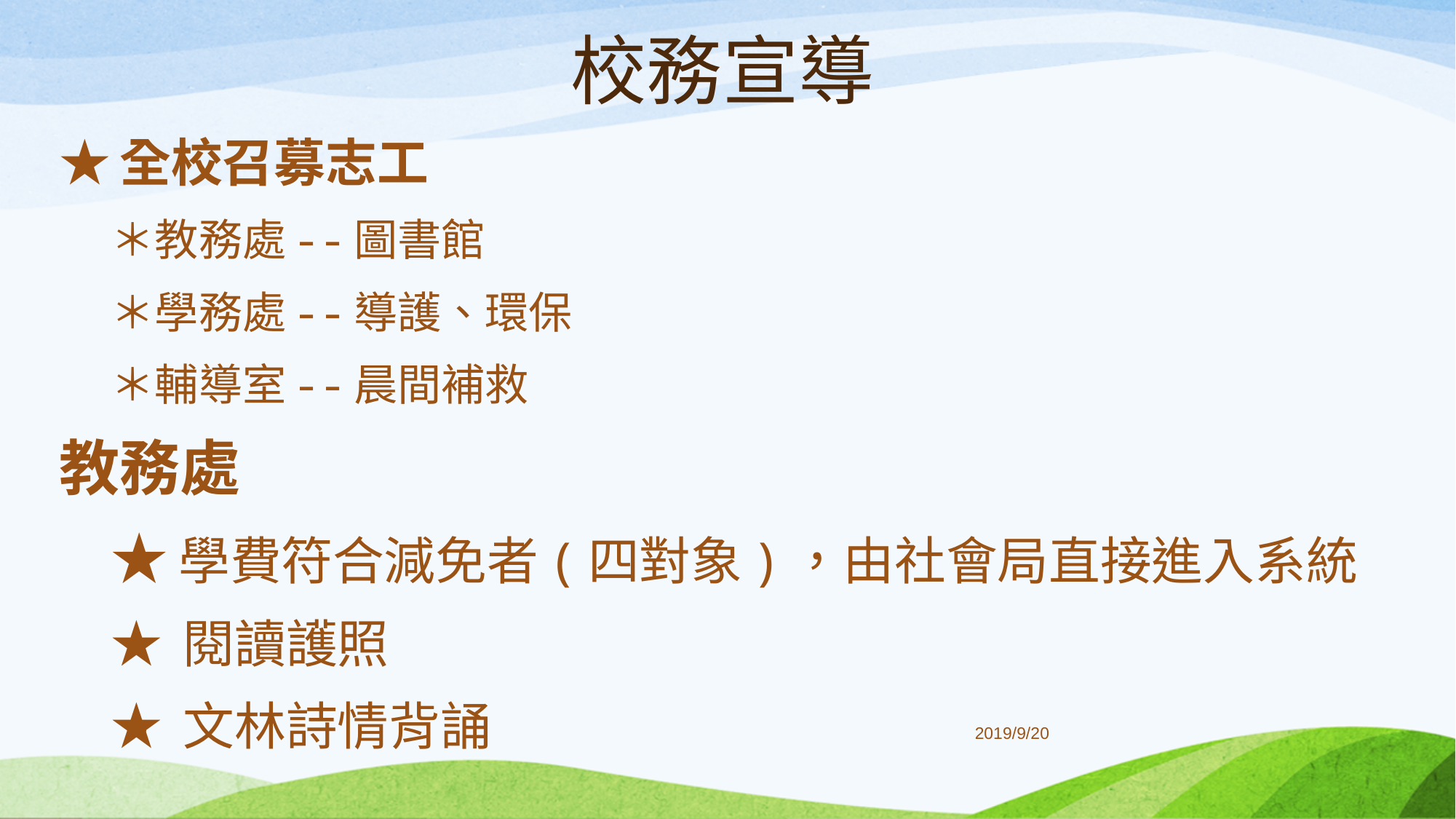

# 校務宣導
★全校召募志工
＊教務處--圖書館
＊學務處--導護、環保
＊輔導室--晨間補救
教務處
★學費符合減免者(四對象)，由社會局直接進入系統
★ 閱讀護照
★ 文林詩情背誦

3
2019/9/20